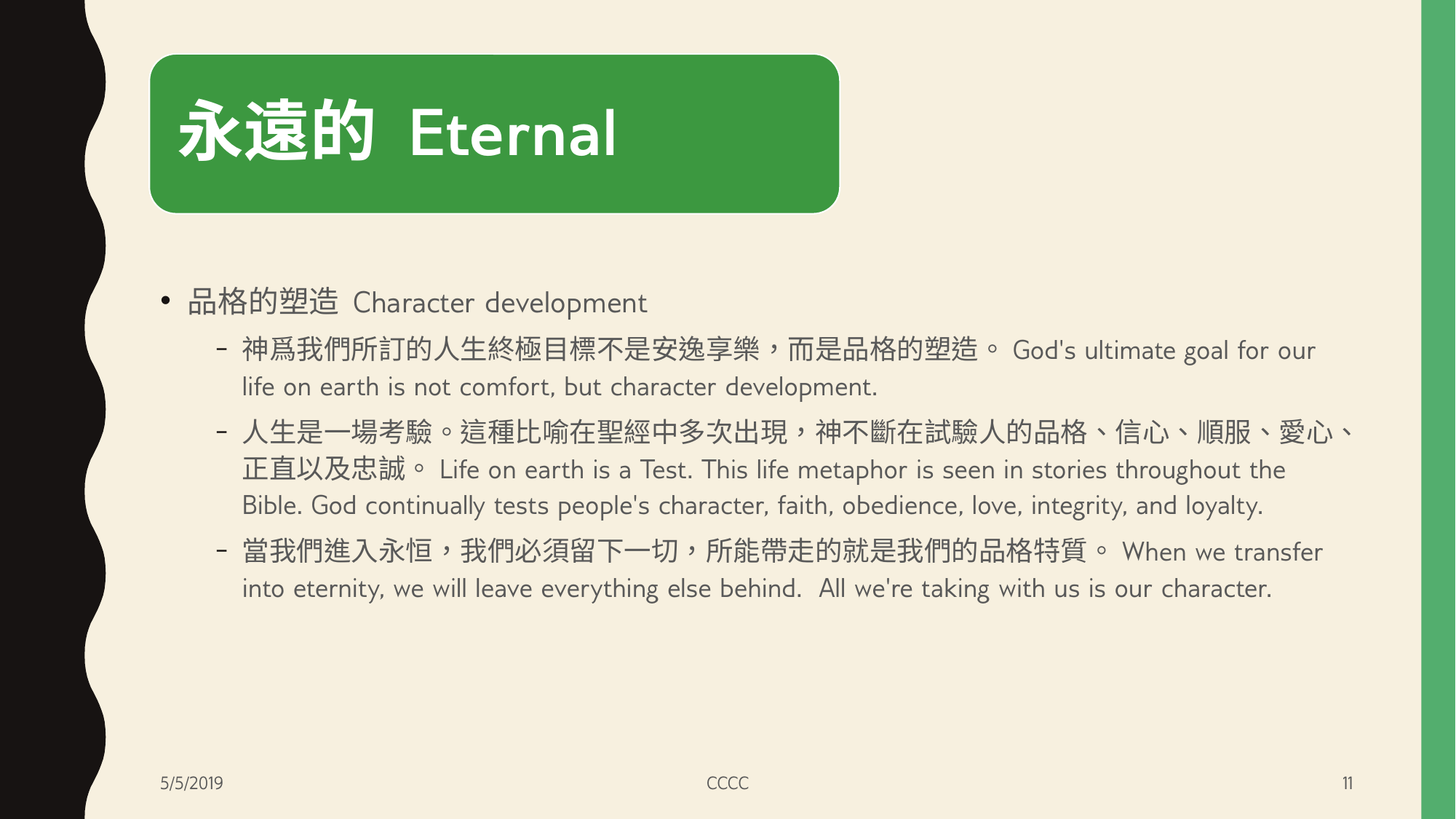

#

永遠的 Eternal
品格的塑造 Character development
神爲我們所訂的人生終極目標不是安逸享樂，而是品格的塑造。God's ultimate goal for our life on earth is not comfort, but character development.
人生是一場考驗。這種比喻在聖經中多次出現，神不斷在試驗人的品格、信心、順服、愛心、正直以及忠誠。Life on earth is a Test. This life metaphor is seen in stories throughout the Bible. God continually tests people's character, faith, obedience, love, integrity, and loyalty.
當我們進入永恒，我們必須留下一切，所能帶走的就是我們的品格特質。When we transfer into eternity, we will leave everything else behind.  All we're taking with us is our character.

5/5/2019
CCCC
11